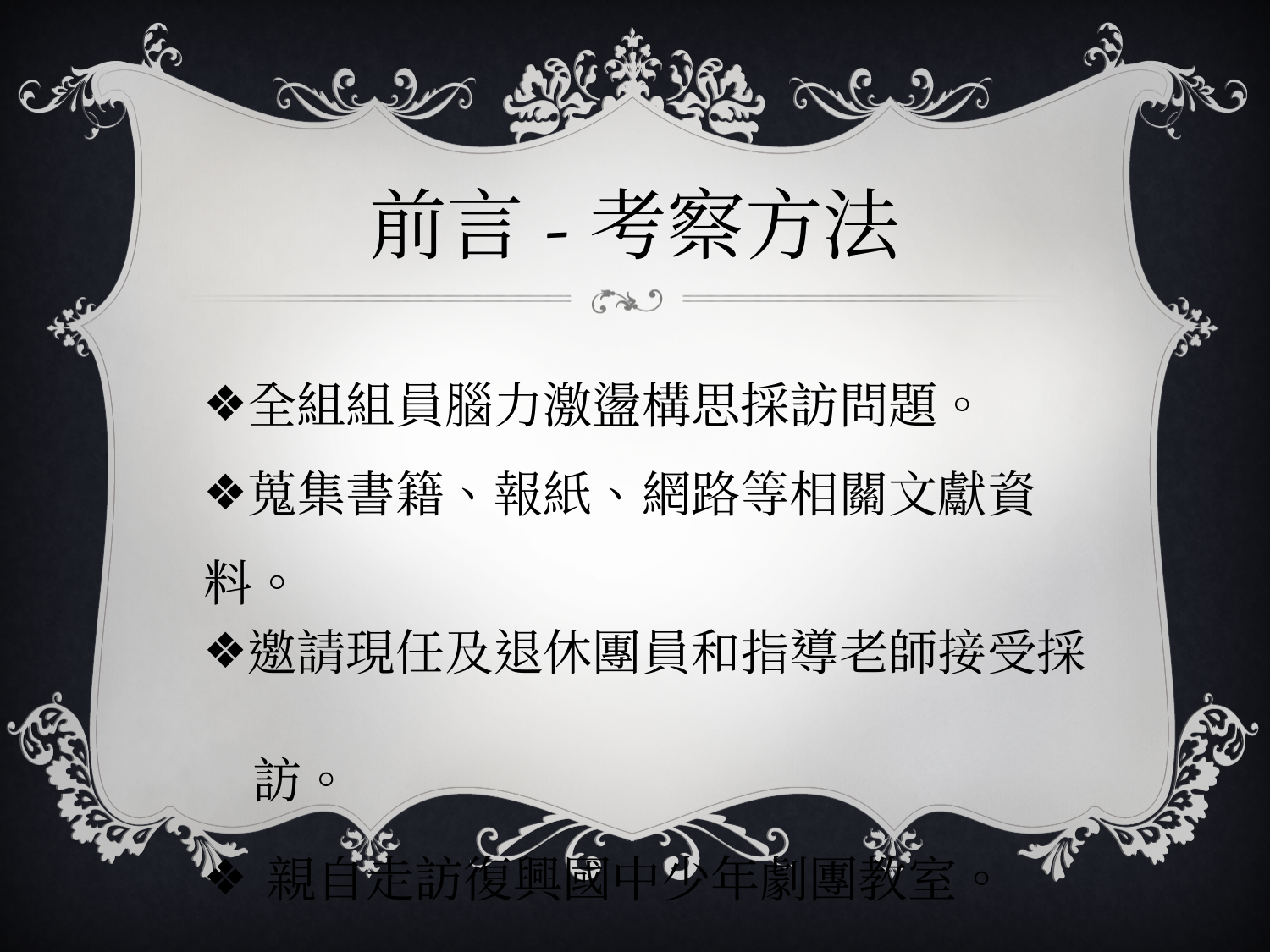

# 前言-考察方法
全組組員腦力激盪構思採訪問題。
蒐集書籍、報紙、網路等相關文獻資料。
邀請現任及退休團員和指導老師接受採
　訪。
親自走訪復興國中少年劇團教室。